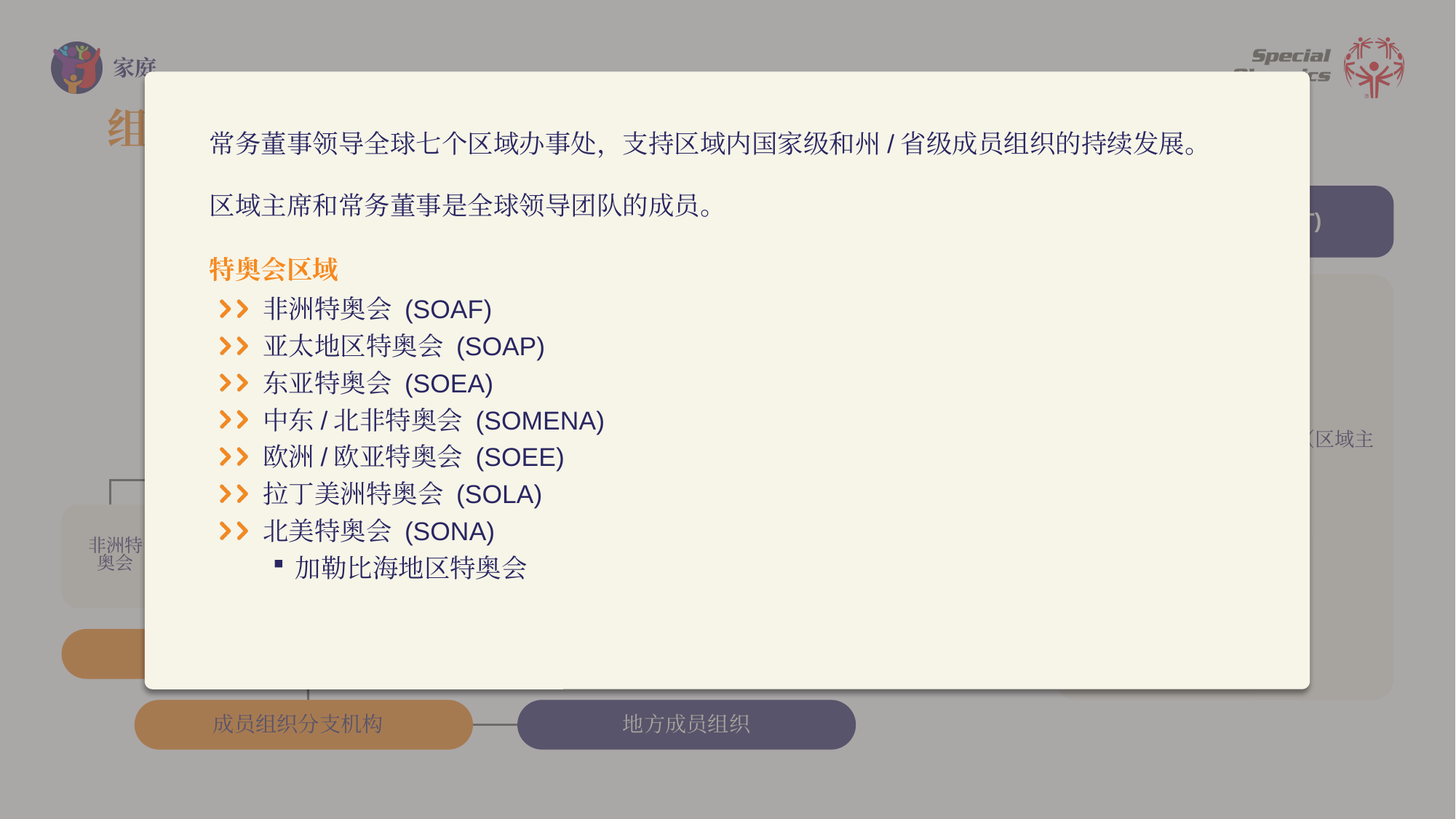

组织结构
常务董事领导全球七个区域办事处，支持区域内国家级和州/省级成员组织的持续发展。

区域主席和常务董事是全球领导团队的成员。

特奥会区域
非洲特奥会 (SOAF)
亚太地区特奥会 (SOAP)
东亚特奥会 (SOEA)
中东/北非特奥会 (SOMENA)
欧洲/欧亚特奥会 (SOEE)
拉丁美洲特奥会 (SOLA)
北美特奥会 (SONA)
加勒比海地区特奥会

国际特奥会理事会和委员会
全球领导团队 (GLT)

国际特奥会 (SOI)
运动与比赛
健康
全球青年与教育
领导力与组织发展
区域和成员组织运营（区域主席向 RPO 主管报告）
政府关系
营销传播
信息与技术
法务
财务
人力资源

区域主席和常务董事）

欧洲/欧亚特奥会
中东/北非特
奥会
北美特
奥会
非洲特
奥会
亚太地区特奥会
东亚特
奥会
拉丁美洲特奥会

成员组织

成员组织分支机构
地方成员组织